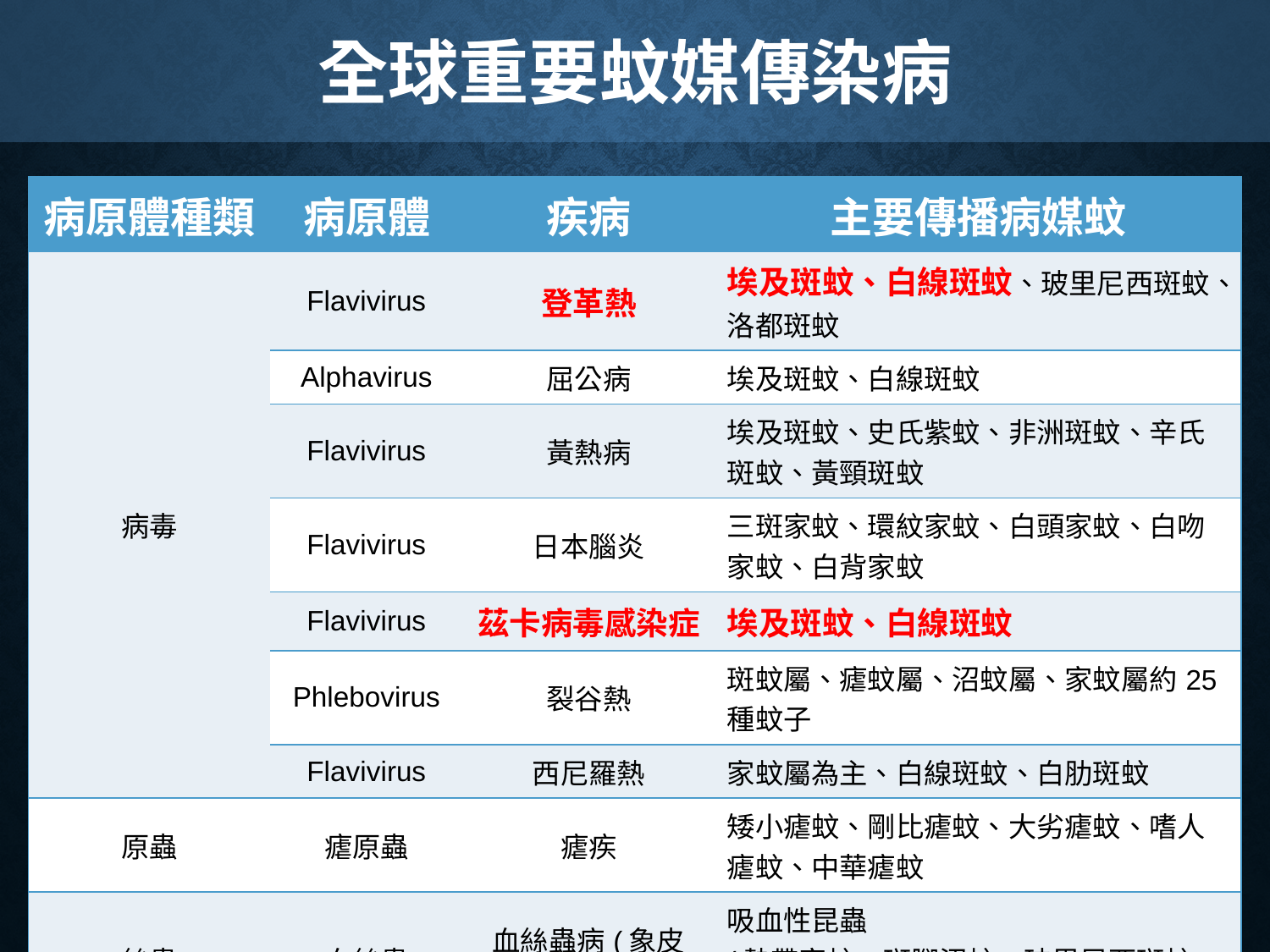

全球重要蚊媒傳染病
| 病原體種類 | 病原體 | 疾病 | 主要傳播病媒蚊 |
| --- | --- | --- | --- |
| 病毒 | Flavivirus | 登革熱 | 埃及斑蚊、白線斑蚊、玻里尼西斑蚊、洛都斑蚊 |
|  | Alphavirus | 屈公病 | 埃及斑蚊、白線斑蚊 |
|  | Flavivirus | 黃熱病 | 埃及斑蚊、史氏紫蚊、非洲斑蚊、辛氏斑蚊、黃頸斑蚊 |
|  | Flavivirus | 日本腦炎 | 三斑家蚊、環紋家蚊、白頭家蚊、白吻家蚊、白背家蚊 |
|  | Flavivirus | 茲卡病毒感染症 | 埃及斑蚊、白線斑蚊 |
|  | Phlebovirus | 裂谷熱 | 斑蚊屬、瘧蚊屬、沼蚊屬、家蚊屬約25種蚊子 |
|  | Flavivirus | 西尼羅熱 | 家蚊屬為主、白線斑蚊、白肋斑蚊 |
| 原蟲 | 瘧原蟲 | 瘧疾 | 矮小瘧蚊、剛比瘧蚊、大劣瘧蚊、嗜人瘧蚊、中華瘧蚊 |
| 絲蟲 | 血絲蟲 | 血絲蟲病(象皮病) | 吸血性昆蟲 (熱帶家蚊、斑腳沼蚊、玻里尼西斑蚊等) |
3